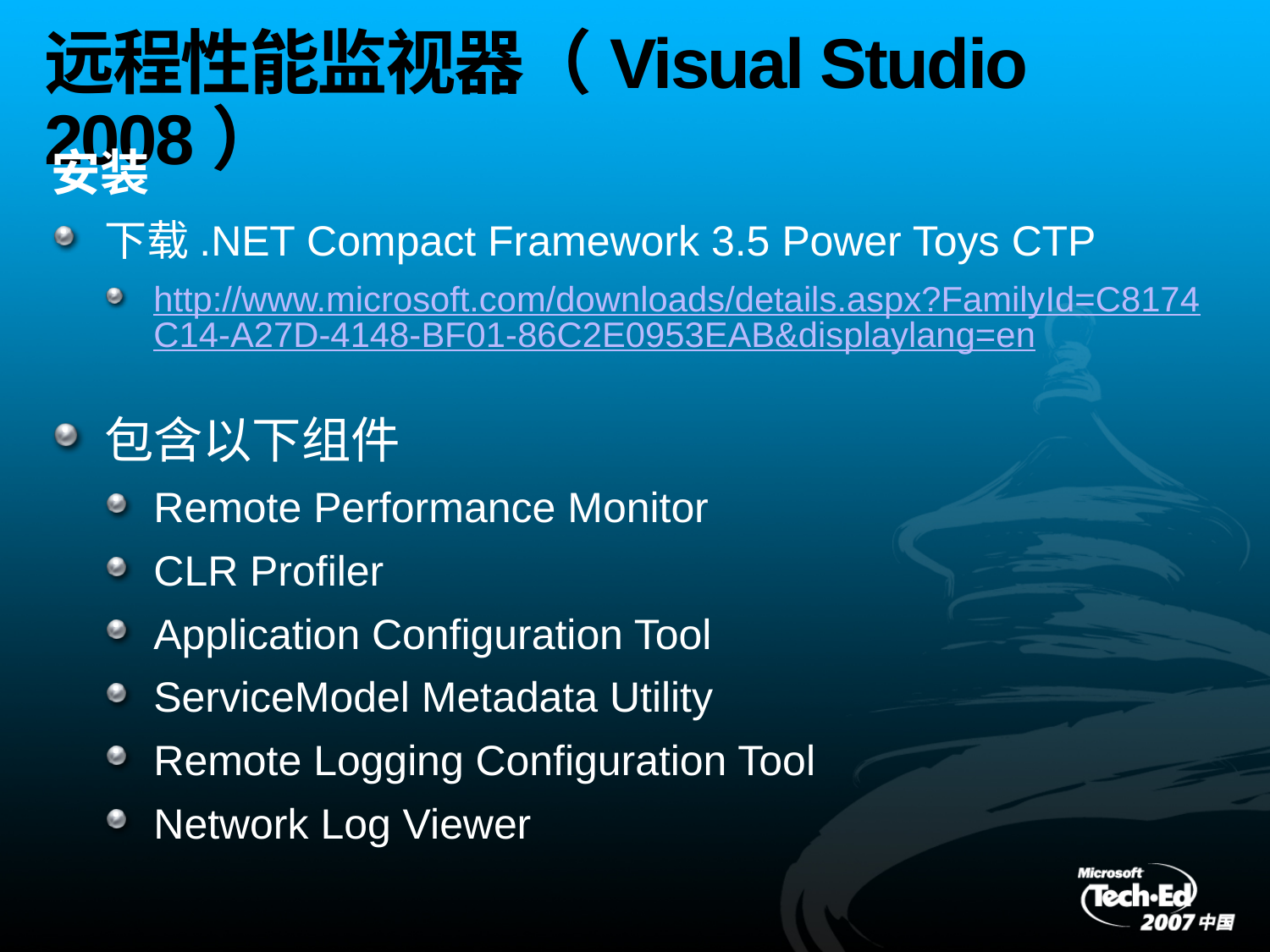

# 远程性能监视器（Visual Studio 2008）
安装
下载.NET Compact Framework 3.5 Power Toys CTP
http://www.microsoft.com/downloads/details.aspx?FamilyId=C8174C14-A27D-4148-BF01-86C2E0953EAB&displaylang=en
包含以下组件
Remote Performance Monitor
CLR Profiler
Application Configuration Tool
ServiceModel Metadata Utility
Remote Logging Configuration Tool
Network Log Viewer